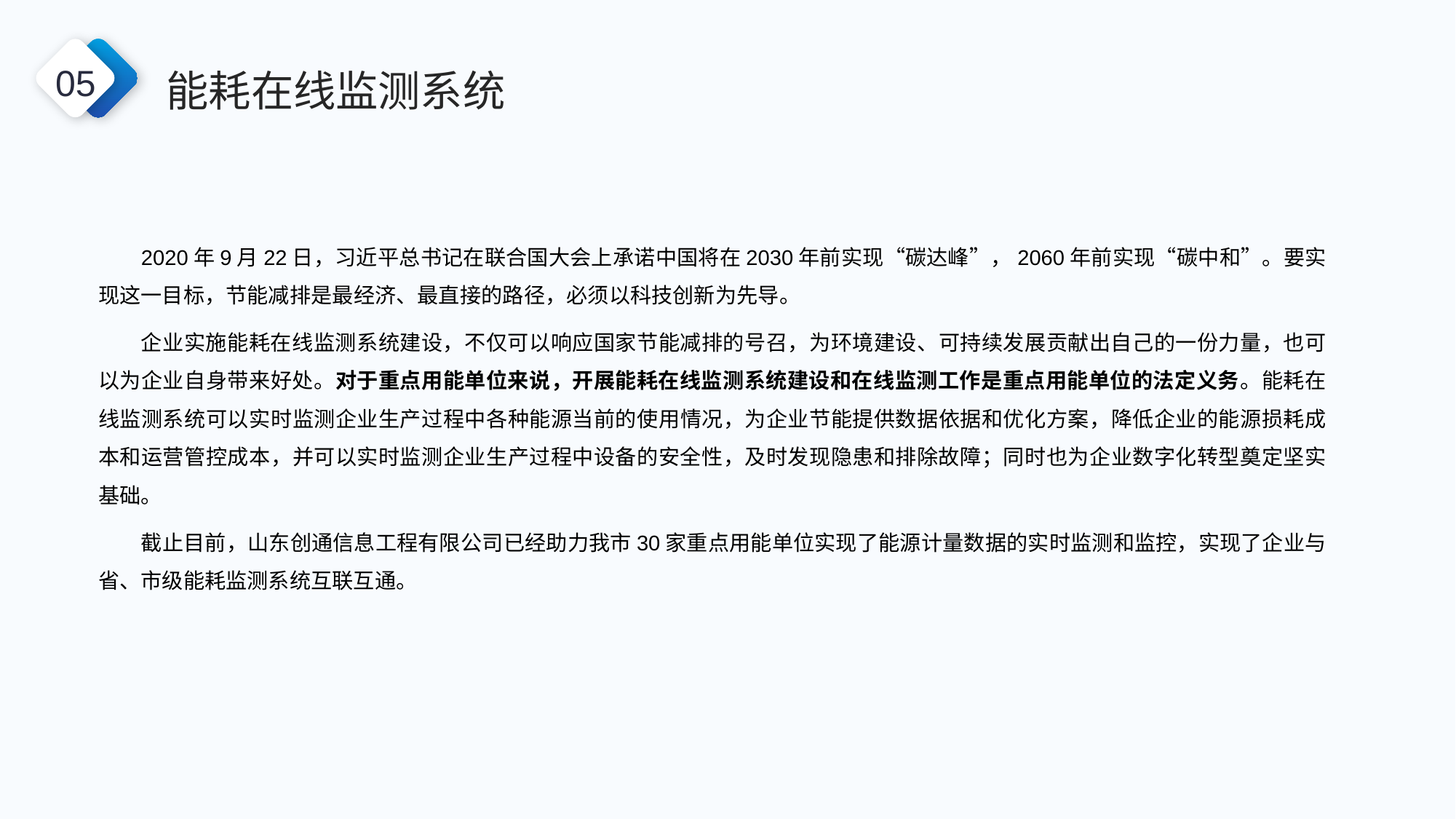

能耗在线监测系统

05
2020年9月22日，习近平总书记在联合国大会上承诺中国将在2030年前实现“碳达峰”，2060年前实现“碳中和”。要实现这一目标，节能减排是最经济、最直接的路径，必须以科技创新为先导。
企业实施能耗在线监测系统建设，不仅可以响应国家节能减排的号召，为环境建设、可持续发展贡献出自己的一份力量，也可以为企业自身带来好处。对于重点用能单位来说，开展能耗在线监测系统建设和在线监测工作是重点用能单位的法定义务。能耗在线监测系统可以实时监测企业生产过程中各种能源当前的使用情况，为企业节能提供数据依据和优化方案，降低企业的能源损耗成本和运营管控成本，并可以实时监测企业生产过程中设备的安全性，及时发现隐患和排除故障；同时也为企业数字化转型奠定坚实基础。
截止目前，山东创通信息工程有限公司已经助力我市30家重点用能单位实现了能源计量数据的实时监测和监控，实现了企业与省、市级能耗监测系统互联互通。